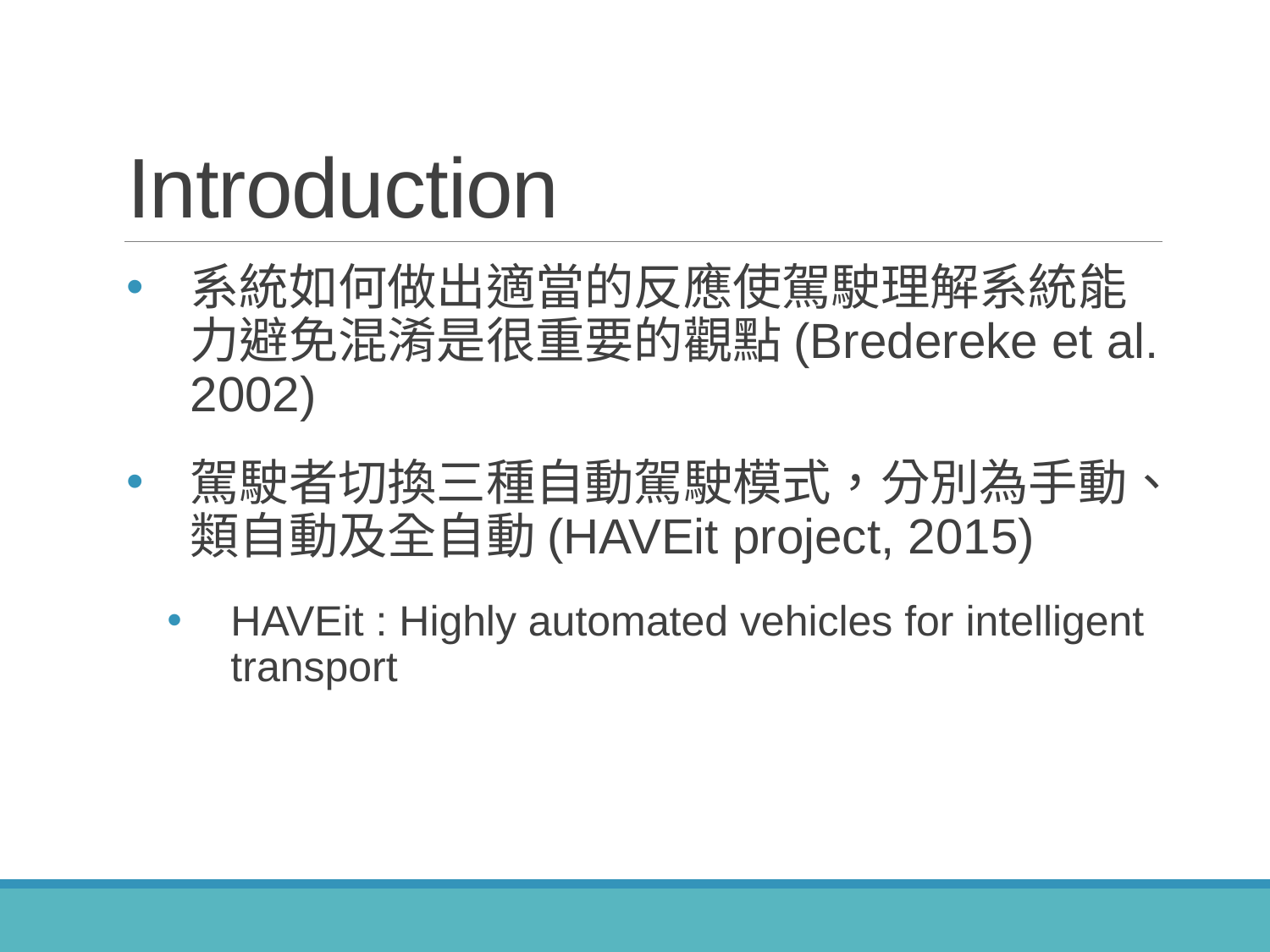

# Introduction
系統如何做出適當的反應使駕駛理解系統能力避免混淆是很重要的觀點(Bredereke et al. 2002)
駕駛者切換三種自動駕駛模式，分別為手動、類自動及全自動(HAVEit project, 2015)
HAVEit : Highly automated vehicles for intelligent transport